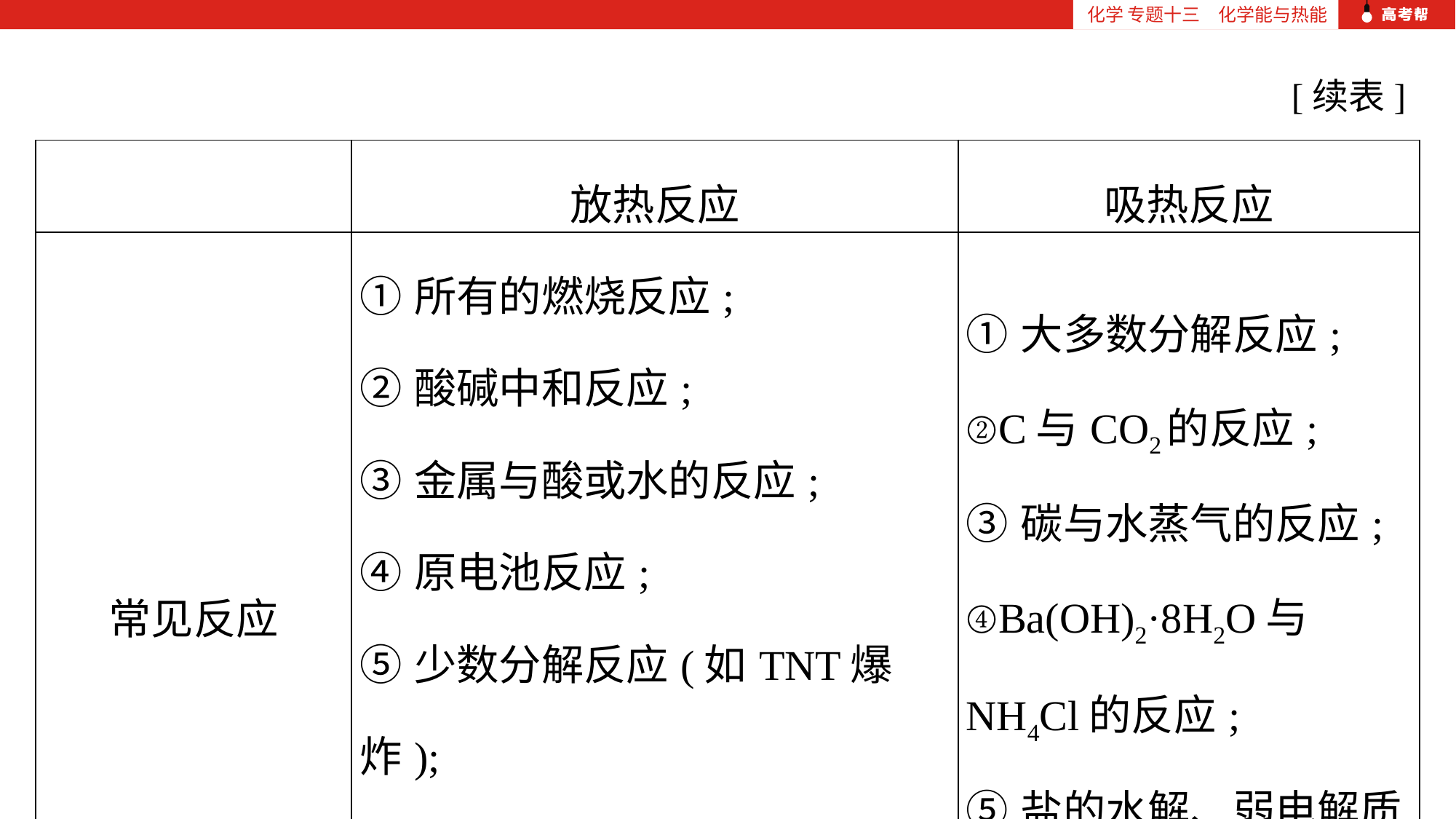

化学 专题十三　化学能与热能
[续表]
|  | 放热反应 | 吸热反应 |
| --- | --- | --- |
| 常见反应 | ①所有的燃烧反应; ②酸碱中和反应; ③金属与酸或水的反应; ④原电池反应; ⑤少数分解反应(如TNT爆炸); ⑥大多数化合反应; ⑦电石制乙炔的反应 | ①大多数分解反应; ②C与CO2的反应; ③碳与水蒸气的反应; ④Ba(OH)2·8H2O与NH4Cl的反应; ⑤盐的水解、弱电解质的电离 |